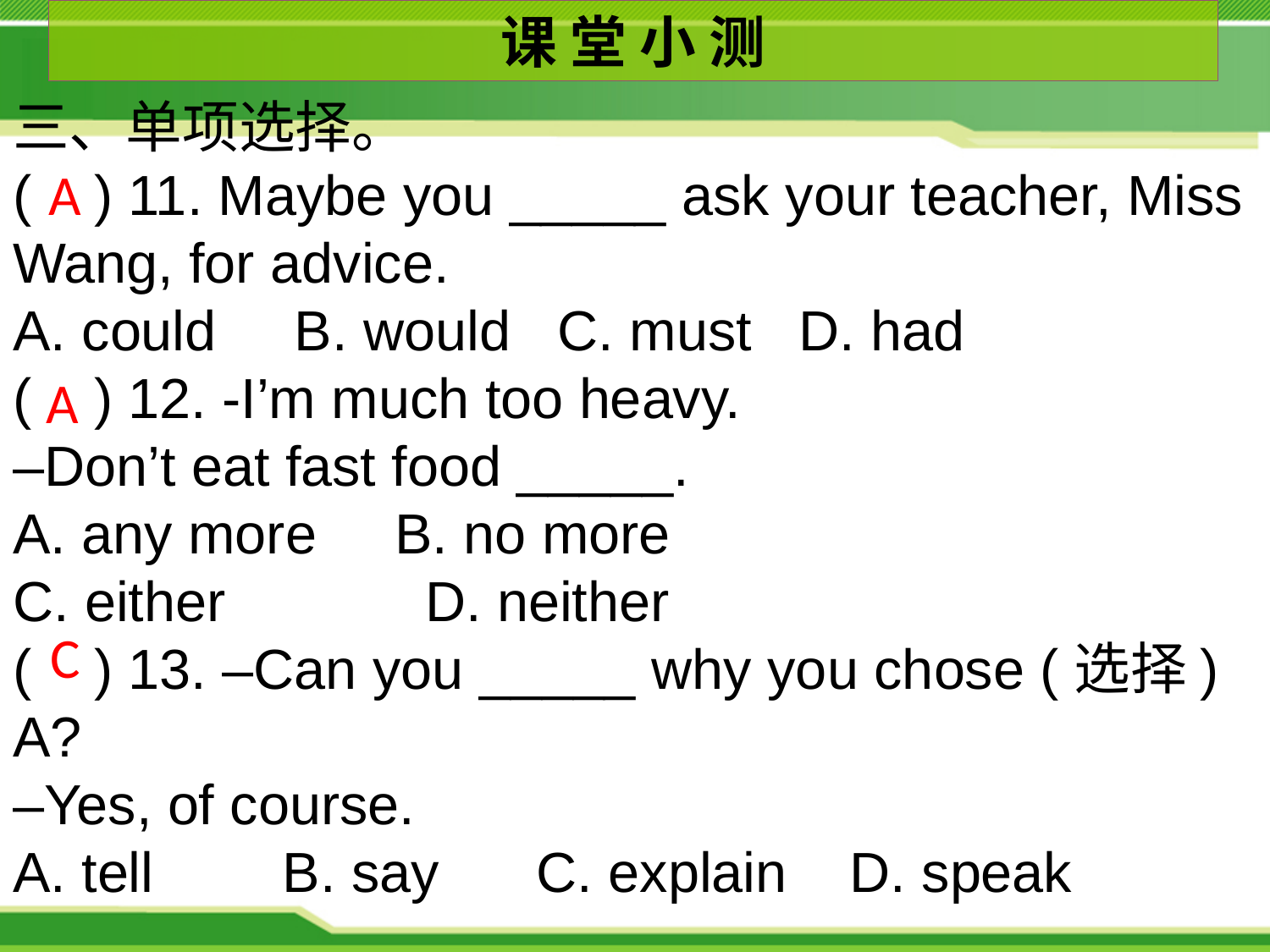

课 堂 小 测
三、单项选择。
(    ) 11. Maybe you _____ ask your teacher, Miss Wang, for advice.
A. could     B. would   C. must   D. had
(    ) 12. -I’m much too heavy.
–Don’t eat fast food _____.
A. any more     B. no more
C. either   	  D. neither
(    ) 13. –Can you _____ why you chose (选择) A?
–Yes, of course.
A. tell	 B. say	 C. explain    D. speak
A
A
C